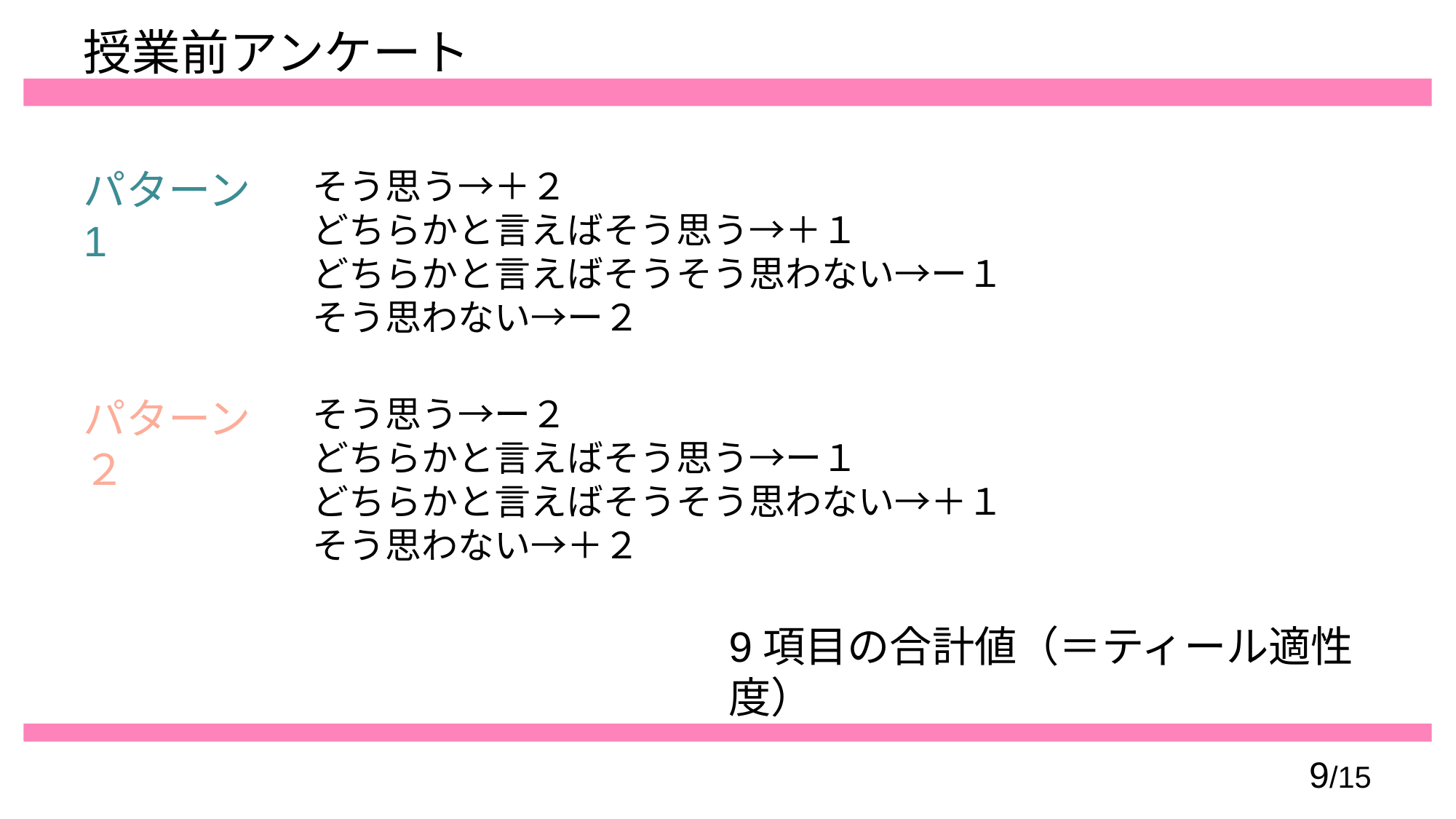

# 授業前アンケート
パターン1
そう思う→＋２
どちらかと言えばそう思う→＋１
どちらかと言えばそうそう思わない→ー１
そう思わない→ー２
パターン２
そう思う→ー２
どちらかと言えばそう思う→ー１
どちらかと言えばそうそう思わない→＋１
そう思わない→＋２
9項目の合計値（＝ティール適性度）
9/15